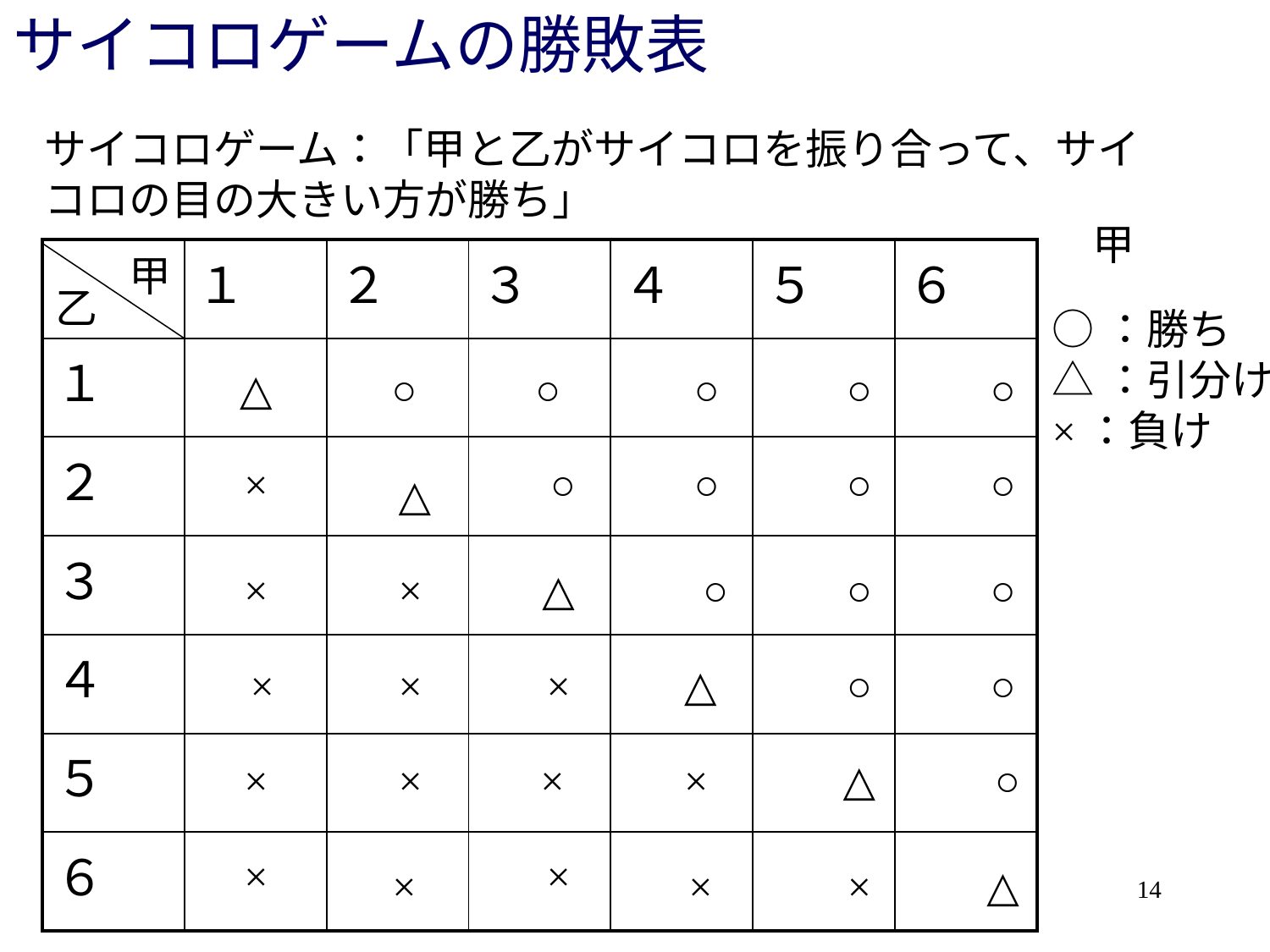

# サイコロゲームの勝敗表
サイコロゲーム：「甲と乙がサイコロを振り合って、サイコロの目の大きい方が勝ち」
甲
|  | １ | ２ | ３ | ４ | ５ | ６ |
| --- | --- | --- | --- | --- | --- | --- |
| １ |  |  |  |  |  |  |
| ２ |  |  |  |  |  |  |
| ３ |  |  |  |  |  |  |
| ４ |  |  |  |  |  |  |
| ５ |  |  |  |  |  |  |
| ６ |  |  |  |  |  |  |

甲
乙
○：勝ち
△：引分け
×：負け
△
○
○
○
○
○
×
○
○
○
○
△
×
×
△
○
○
○
×
×
×
△
○
○
×
×
×
×
△
○
×
×
×
×
×
△
14